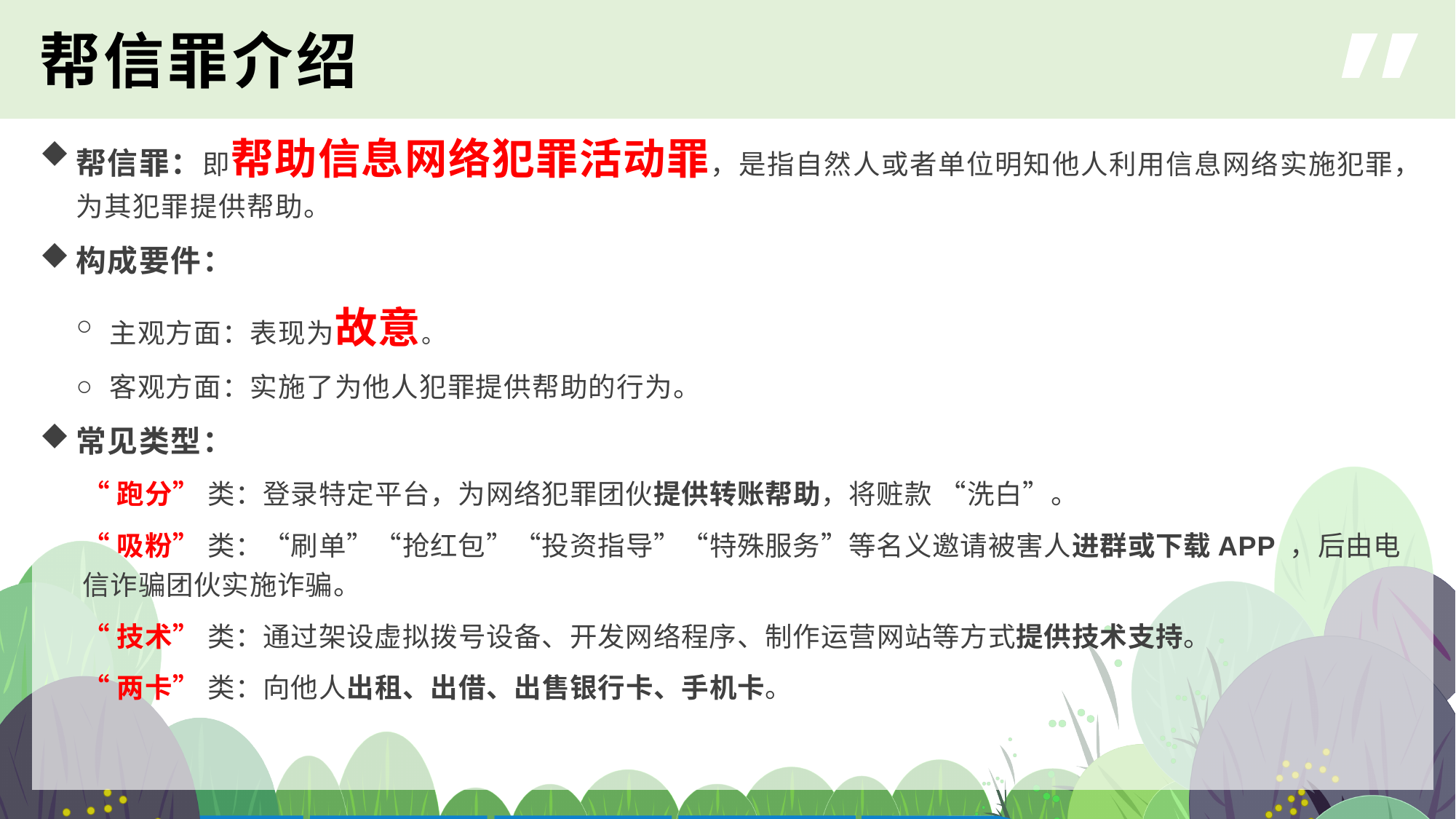

帮信罪介绍

帮信罪：即帮助信息网络犯罪活动罪，是指自然人或者单位明知他人利用信息网络实施犯罪，为其犯罪提供帮助。
构成要件：
主观方面：表现为故意。
客观方面：实施了为他人犯罪提供帮助的行为。
常见类型：
“跑分” 类：登录特定平台，为网络犯罪团伙提供转账帮助，将赃款 “洗白”。
“吸粉” 类：“刷单”“抢红包”“投资指导”“特殊服务”等名义邀请被害人进群或下载APP ，后由电信诈骗团伙实施诈骗。
“技术” 类：通过架设虚拟拨号设备、开发网络程序、制作运营网站等方式提供技术支持。
“两卡” 类：向他人出租、出借、出售银行卡、手机卡。